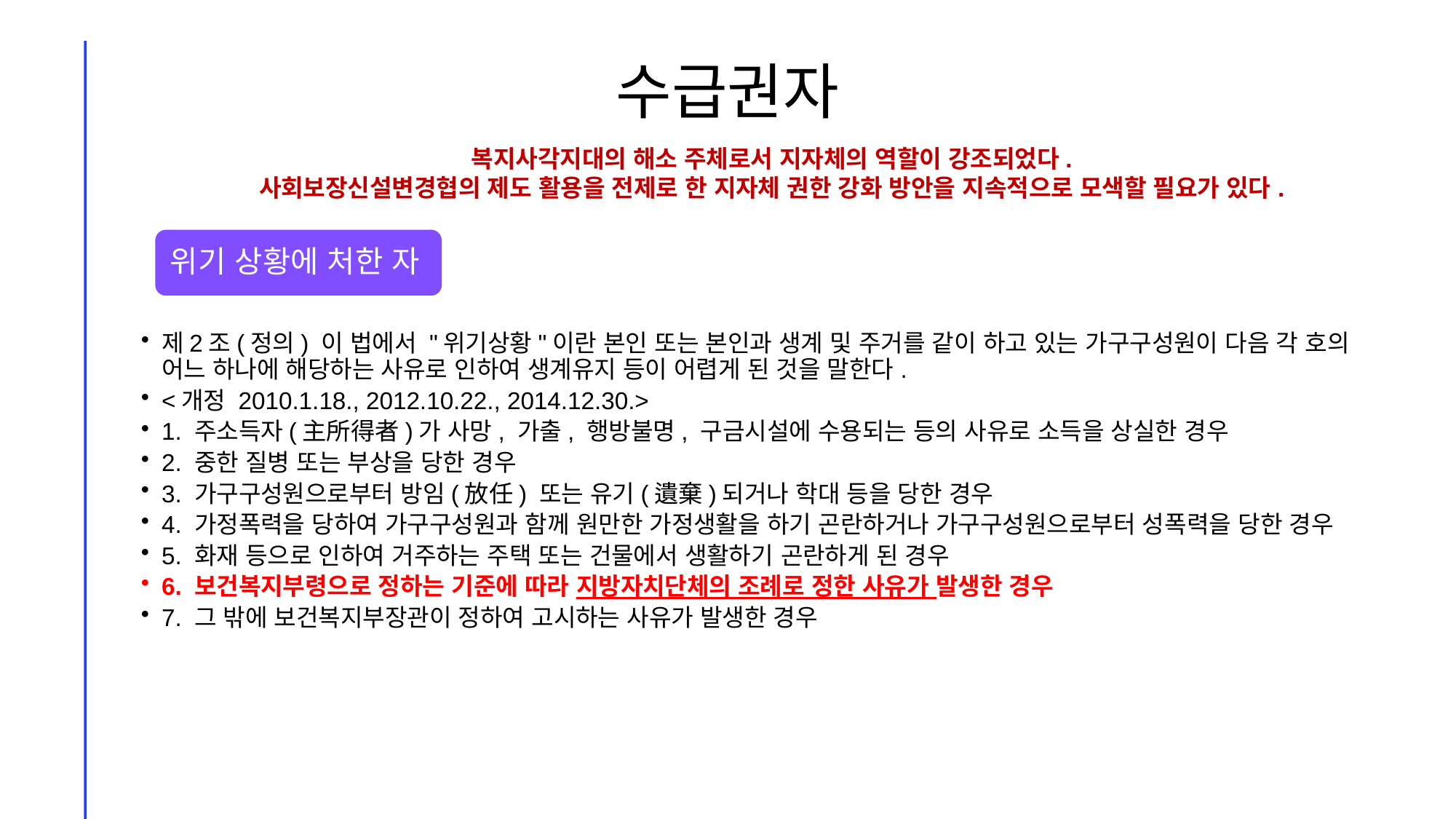

# 수급권자
복지사각지대의 해소 주체로서 지자체의 역할이 강조되었다.
사회보장신설변경협의 제도 활용을 전제로 한 지자체 권한 강화 방안을 지속적으로 모색할 필요가 있다.
위기 상황에 처한 자
제2조(정의) 이 법에서 "위기상황"이란 본인 또는 본인과 생계 및 주거를 같이 하고 있는 가구구성원이 다음 각 호의 어느 하나에 해당하는 사유로 인하여 생계유지 등이 어렵게 된 것을 말한다.
<개정 2010.1.18., 2012.10.22., 2014.12.30.>
1. 주소득자(主所得者)가 사망, 가출, 행방불명, 구금시설에 수용되는 등의 사유로 소득을 상실한 경우
2. 중한 질병 또는 부상을 당한 경우
3. 가구구성원으로부터 방임(放任) 또는 유기(遺棄)되거나 학대 등을 당한 경우
4. 가정폭력을 당하여 가구구성원과 함께 원만한 가정생활을 하기 곤란하거나 가구구성원으로부터 성폭력을 당한 경우
5. 화재 등으로 인하여 거주하는 주택 또는 건물에서 생활하기 곤란하게 된 경우
6. 보건복지부령으로 정하는 기준에 따라 지방자치단체의 조례로 정한 사유가 발생한 경우
7. 그 밖에 보건복지부장관이 정하여 고시하는 사유가 발생한 경우